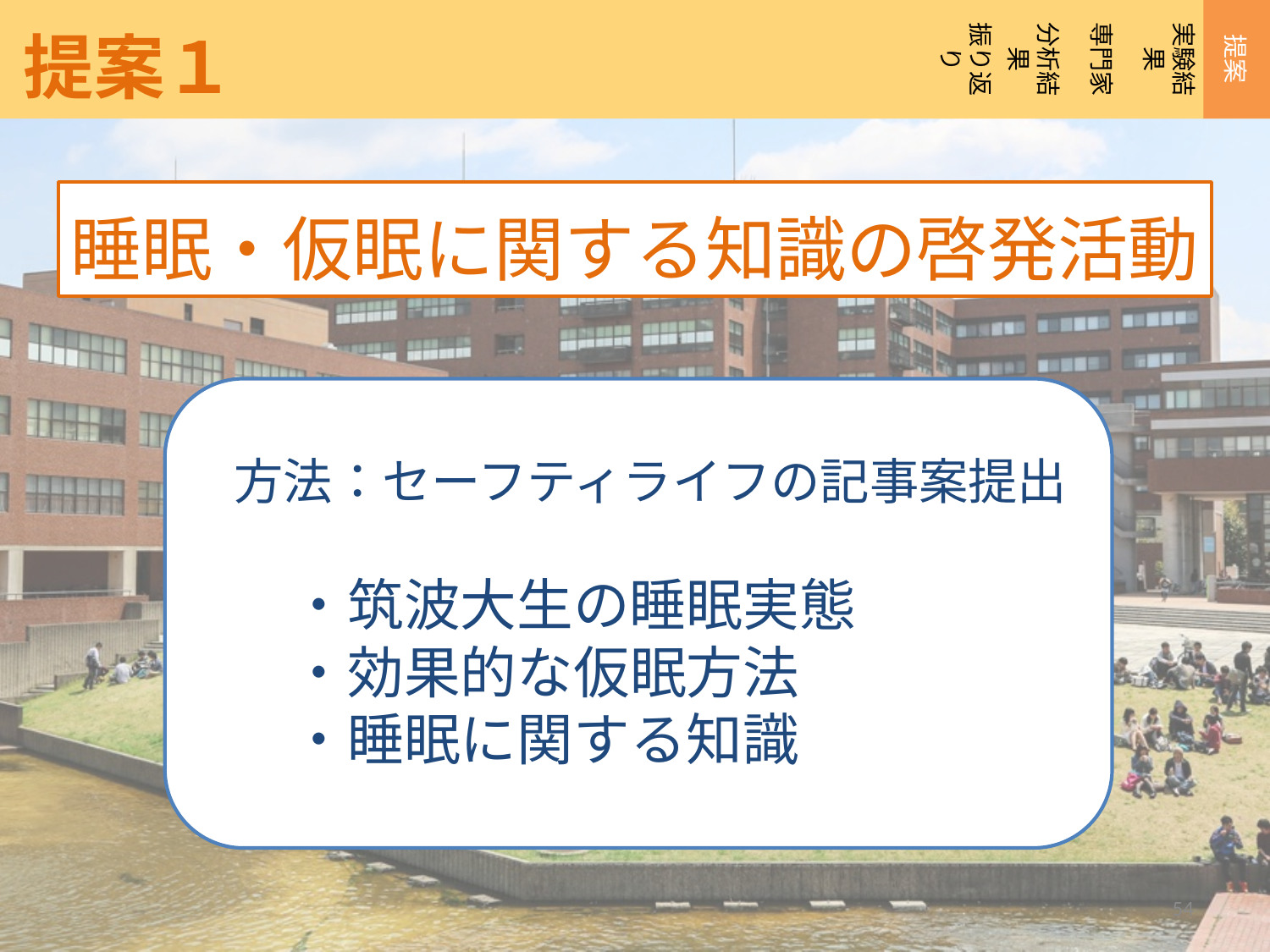

専門家
提案

振り返り
実験結果
分析結果
提案１

睡眠・仮眠に関する知識の啓発活動

方法：セーフティライフの記事案提出

　・筑波大生の睡眠実態
　・効果的な仮眠方法
　・睡眠に関する知識
54